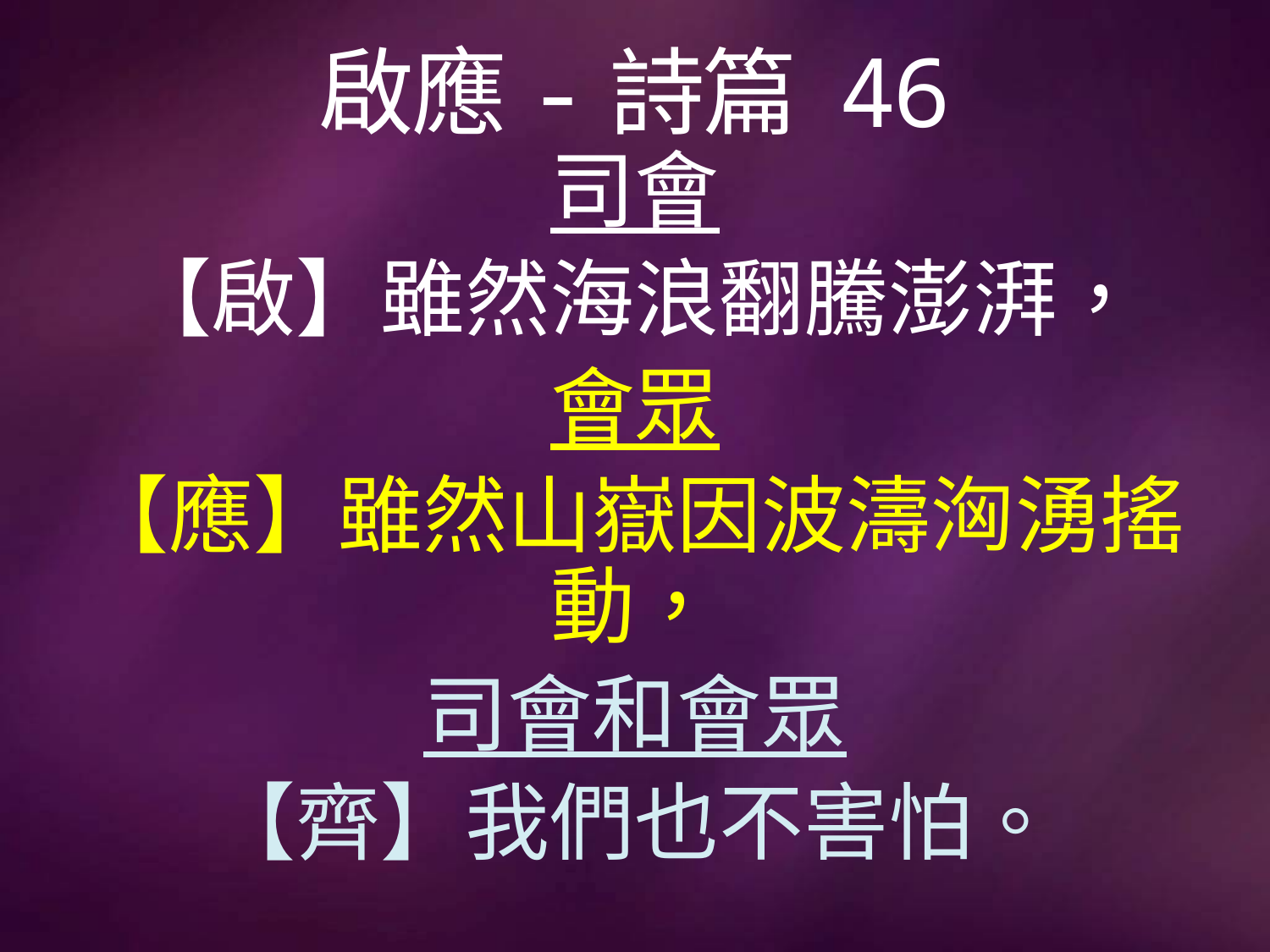

# 啟應-詩篇 46
司會
【啟】雖然海浪翻騰澎湃，
會眾
【應】雖然山嶽因波濤洶湧搖動，
司會和會眾
【齊】我們也不害怕。